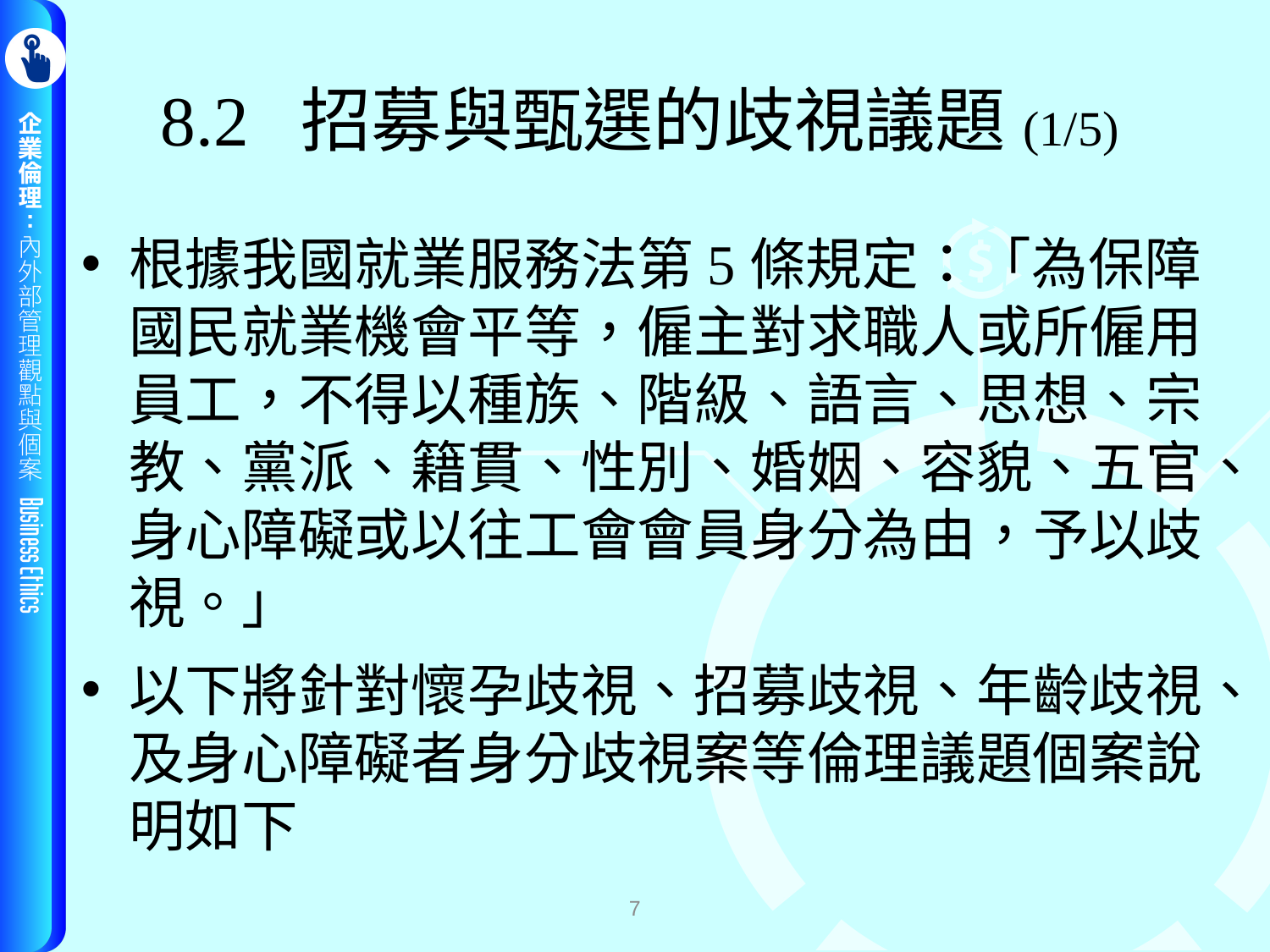

# 8.2  招募與甄選的歧視議題(1/5)
根據我國就業服務法第5條規定：「為保障國民就業機會平等，僱主對求職人或所僱用員工，不得以種族、階級、語言、思想、宗教、黨派、籍貫、性別、婚姻、容貌、五官、身心障礙或以往工會會員身分為由，予以歧視。」
以下將針對懷孕歧視、招募歧視、年齡歧視、及身心障礙者身分歧視案等倫理議題個案說明如下
7